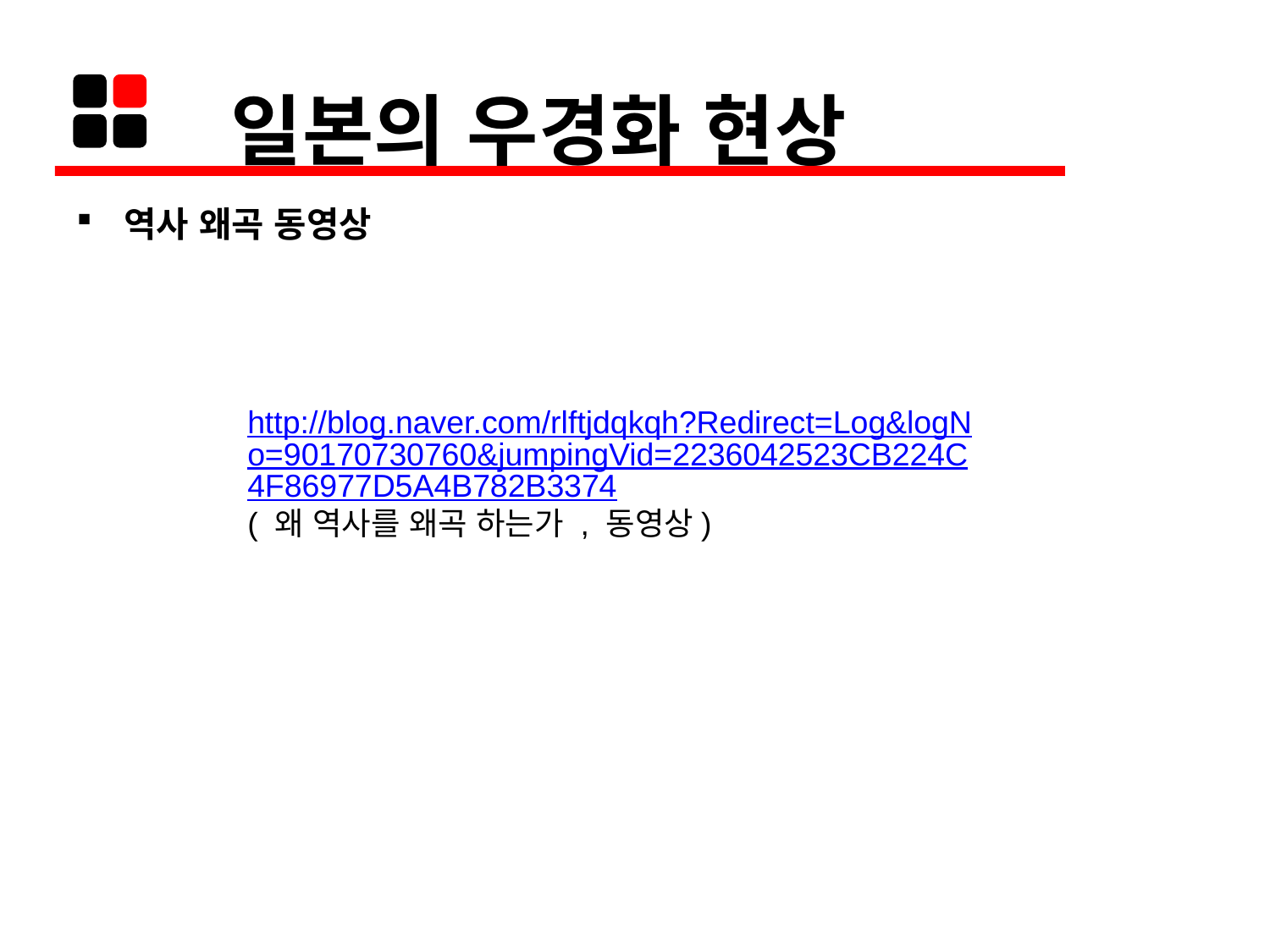

# 일본의 우경화 현상

역사 왜곡 동영상
http://blog.naver.com/rlftjdqkqh?Redirect=Log&logNo=90170730760&jumpingVid=2236042523CB224C4F86977D5A4B782B3374( 왜 역사를 왜곡 하는가 , 동영상)